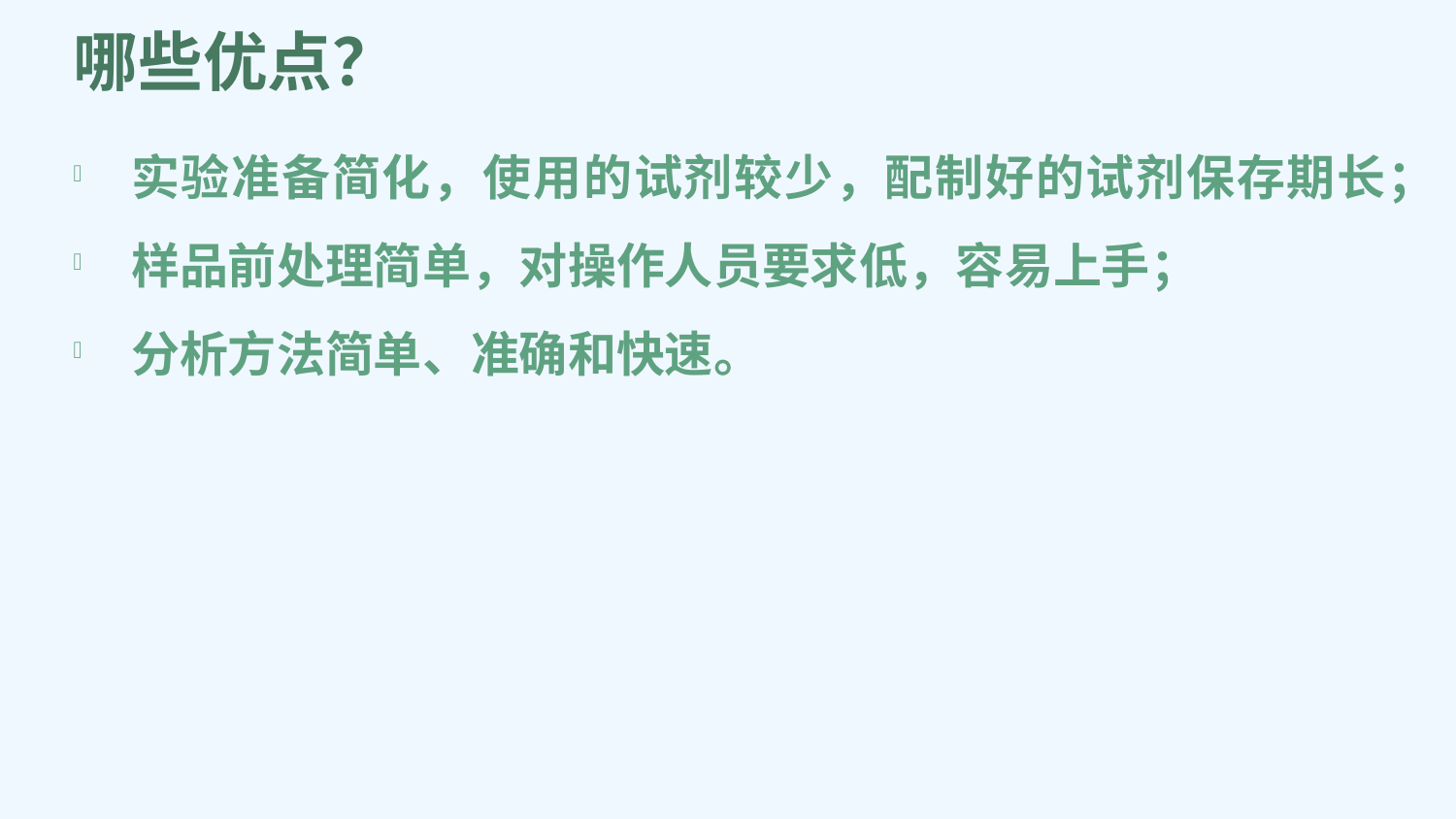

哪些优点？
实验准备简化，使用的试剂较少，配制好的试剂保存期长；
样品前处理简单，对操作人员要求低，容易上手；
分析方法简单、准确和快速。